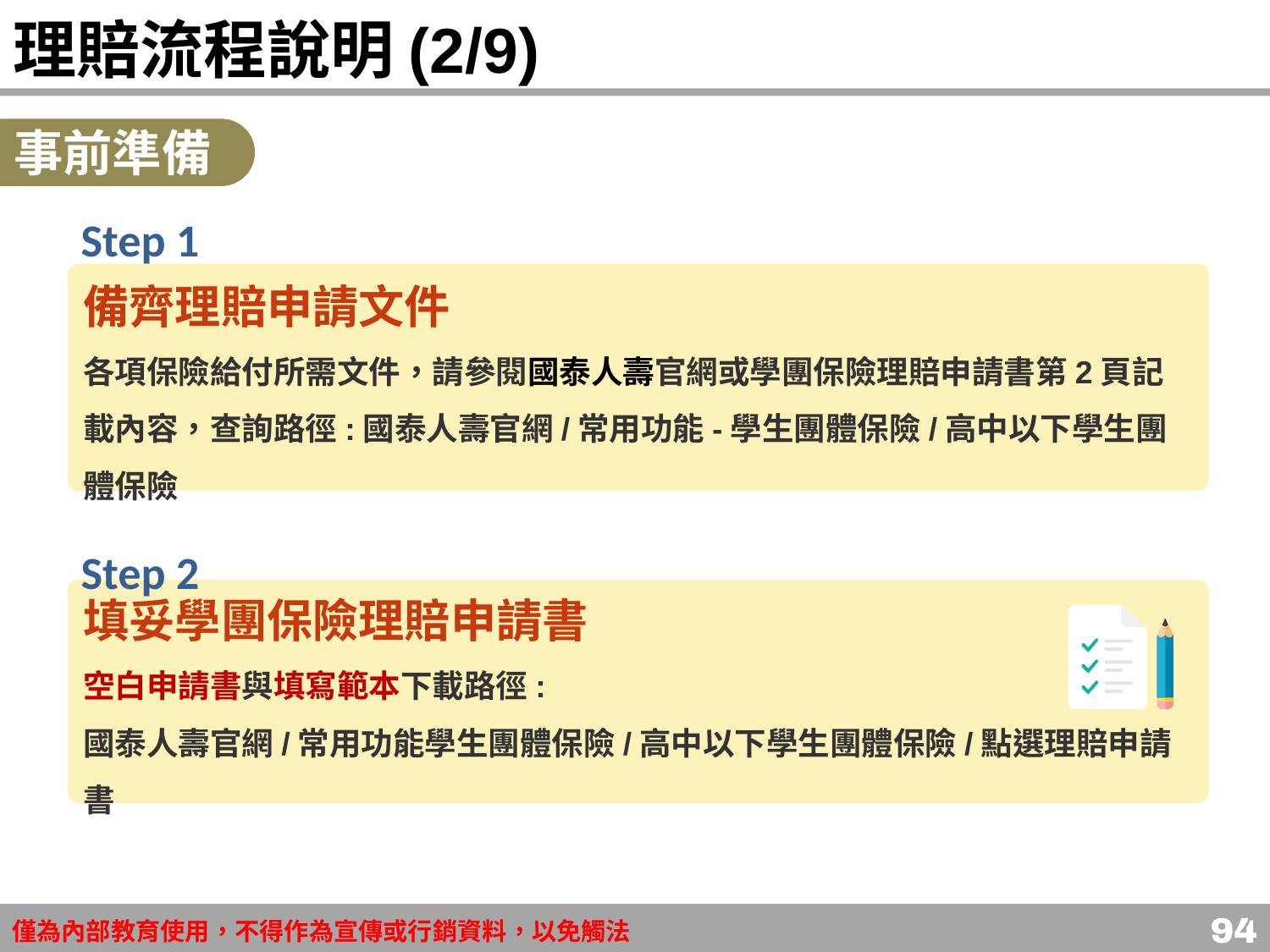

# 理賠流程說明(2/9)
事前準備

Step 1
備齊理賠申請文件
各項保險給付所需文件，請參閱國泰人壽官網或學團保險理賠申請書第2頁記載內容，查詢路徑:國泰人壽官網/常用功能-學生團體保險/高中以下學生團體保險
Step 2
填妥學團保險理賠申請書
空白申請書與填寫範本下載路徑:
國泰人壽官網/常用功能學生團體保險/高中以下學生團體保險/點選理賠申請書

94